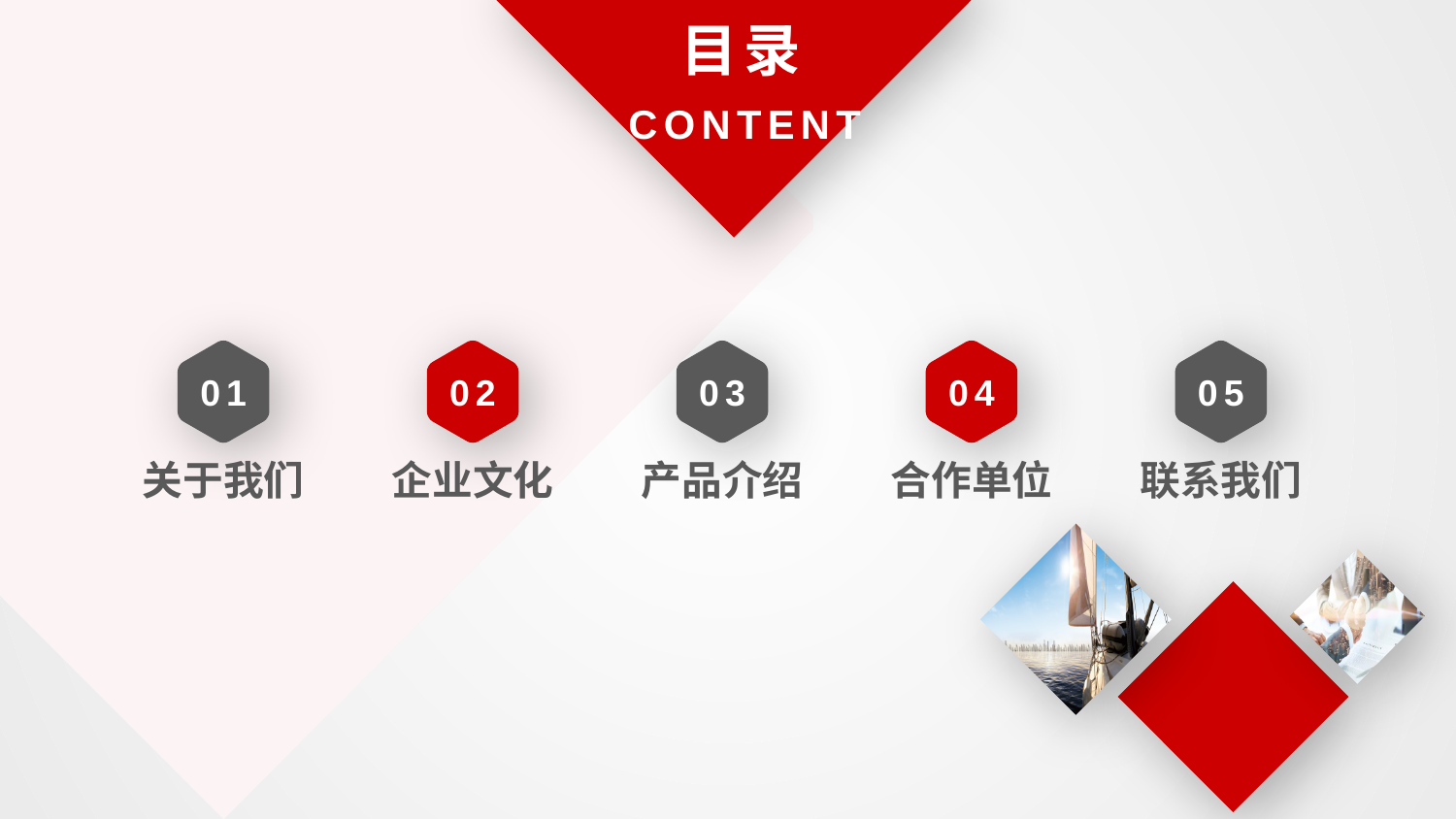

目录
 CONTENT

01
关于我们

02
企业文化

03
产品介绍

04
合作单位

05
联系我们